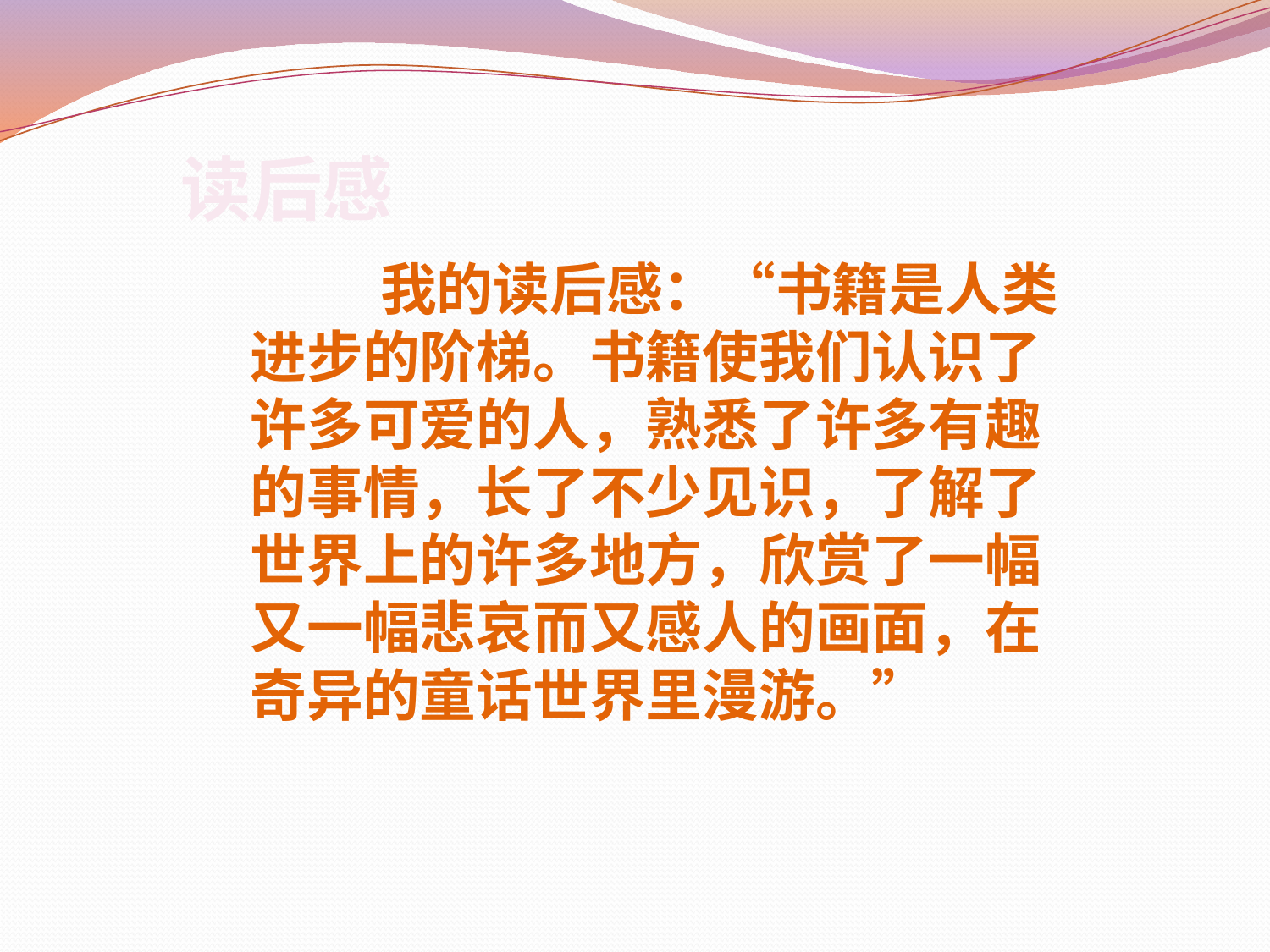

读后感
         我的读后感：“书籍是人类进步的阶梯。书籍使我们认识了许多可爱的人，熟悉了许多有趣的事情，长了不少见识，了解了世界上的许多地方，欣赏了一幅又一幅悲哀而又感人的画面，在奇异的童话世界里漫游。”